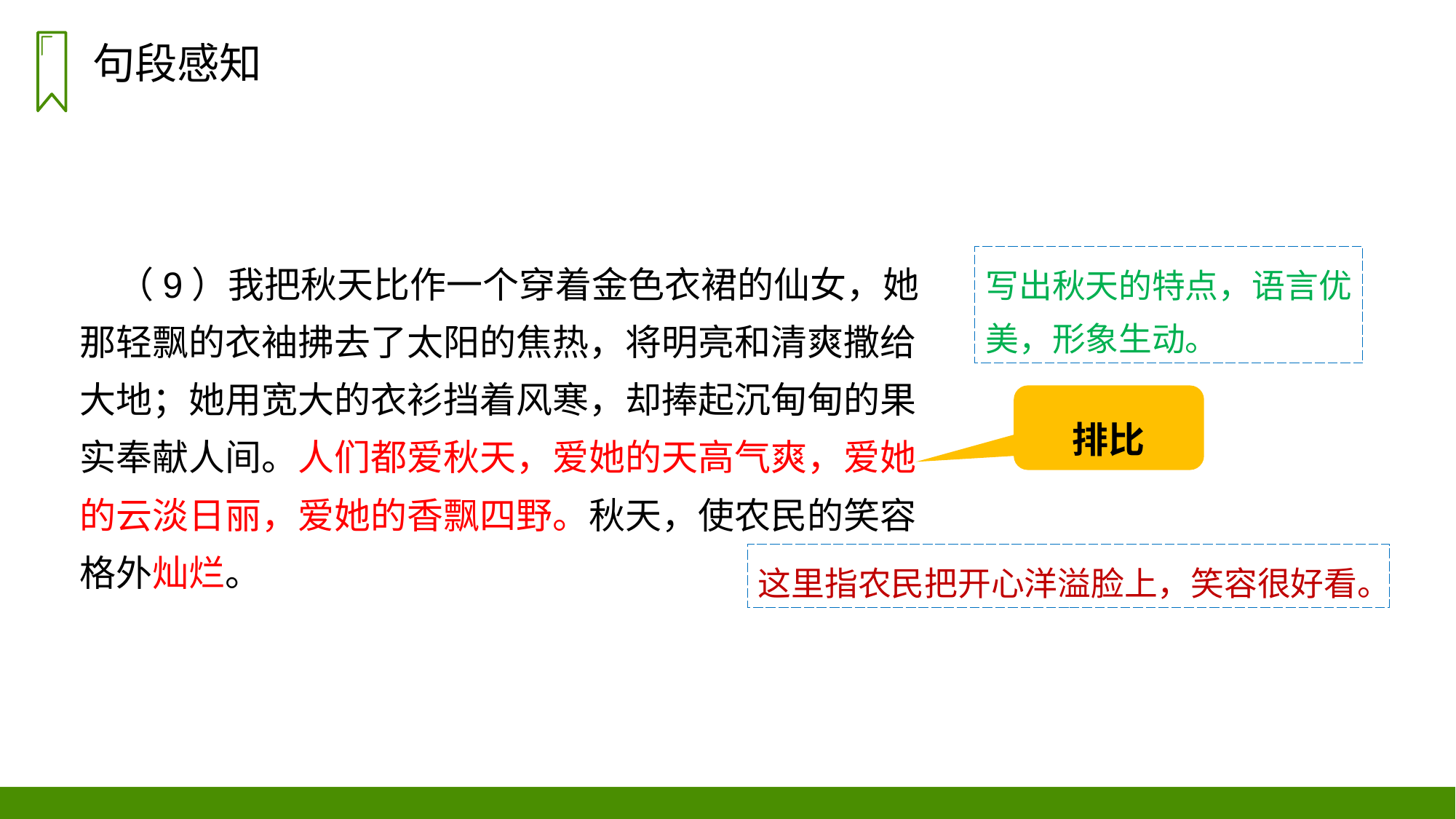

句段感知
    （9）我把秋天比作一个穿着金色衣裙的仙女，她那轻飘的衣袖拂去了太阳的焦热，将明亮和清爽撒给大地；她用宽大的衣衫挡着风寒，却捧起沉甸甸的果实奉献人间。人们都爱秋天，爱她的天高气爽，爱她的云淡日丽，爱她的香飘四野。秋天，使农民的笑容格外灿烂。
写出秋天的特点，语言优美，形象生动。
排比
这里指农民把开心洋溢脸上，笑容很好看。